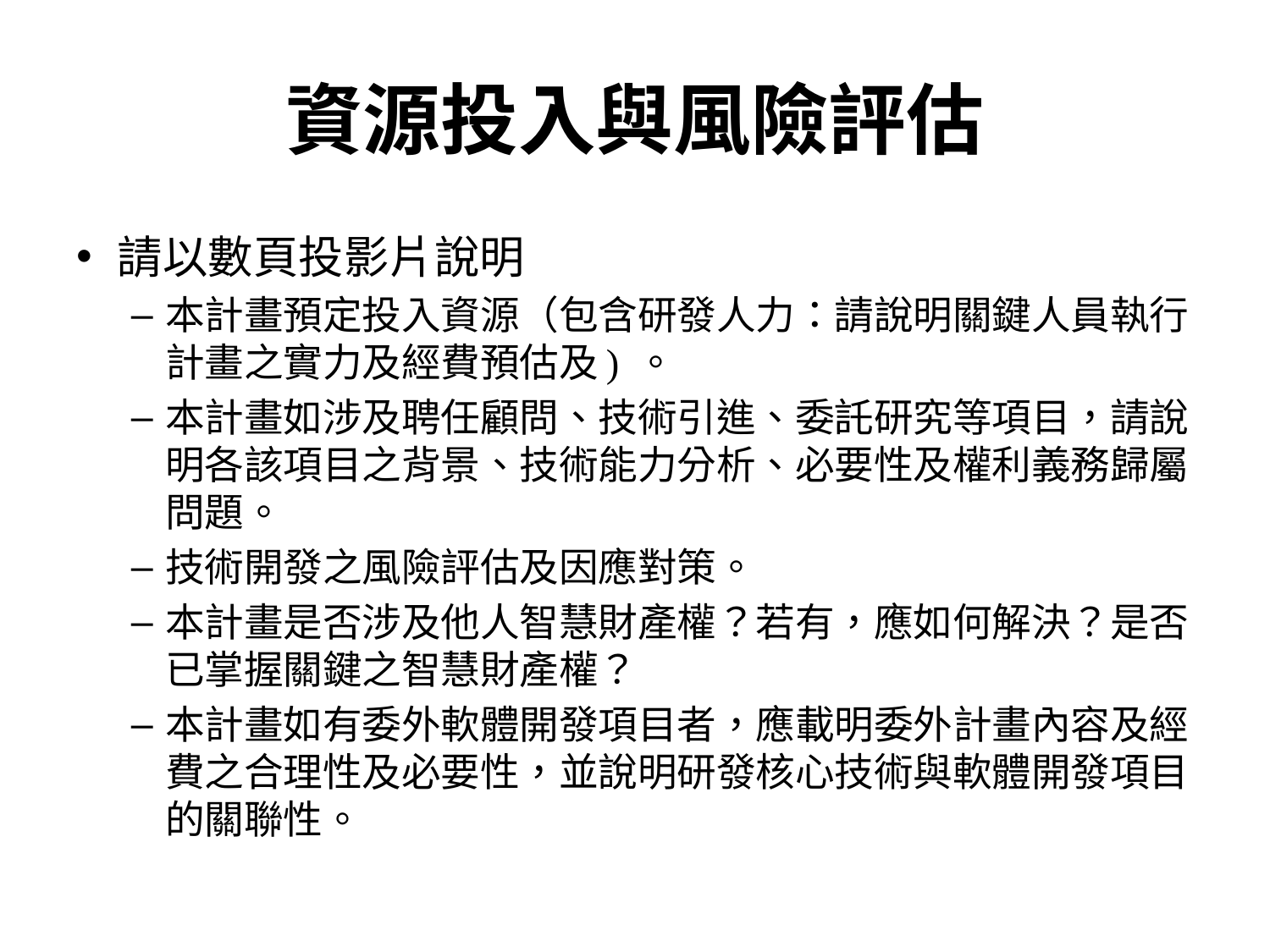

# 資源投入與風險評估
請以數頁投影片說明
本計畫預定投入資源（包含研發人力：請說明關鍵人員執行計畫之實力及經費預估及) 。
本計畫如涉及聘任顧問、技術引進、委託研究等項目，請說明各該項目之背景、技術能力分析、必要性及權利義務歸屬問題。
技術開發之風險評估及因應對策。
本計畫是否涉及他人智慧財產權？若有，應如何解決？是否已掌握關鍵之智慧財產權？
本計畫如有委外軟體開發項目者，應載明委外計畫內容及經費之合理性及必要性，並說明研發核心技術與軟體開發項目的關聯性。